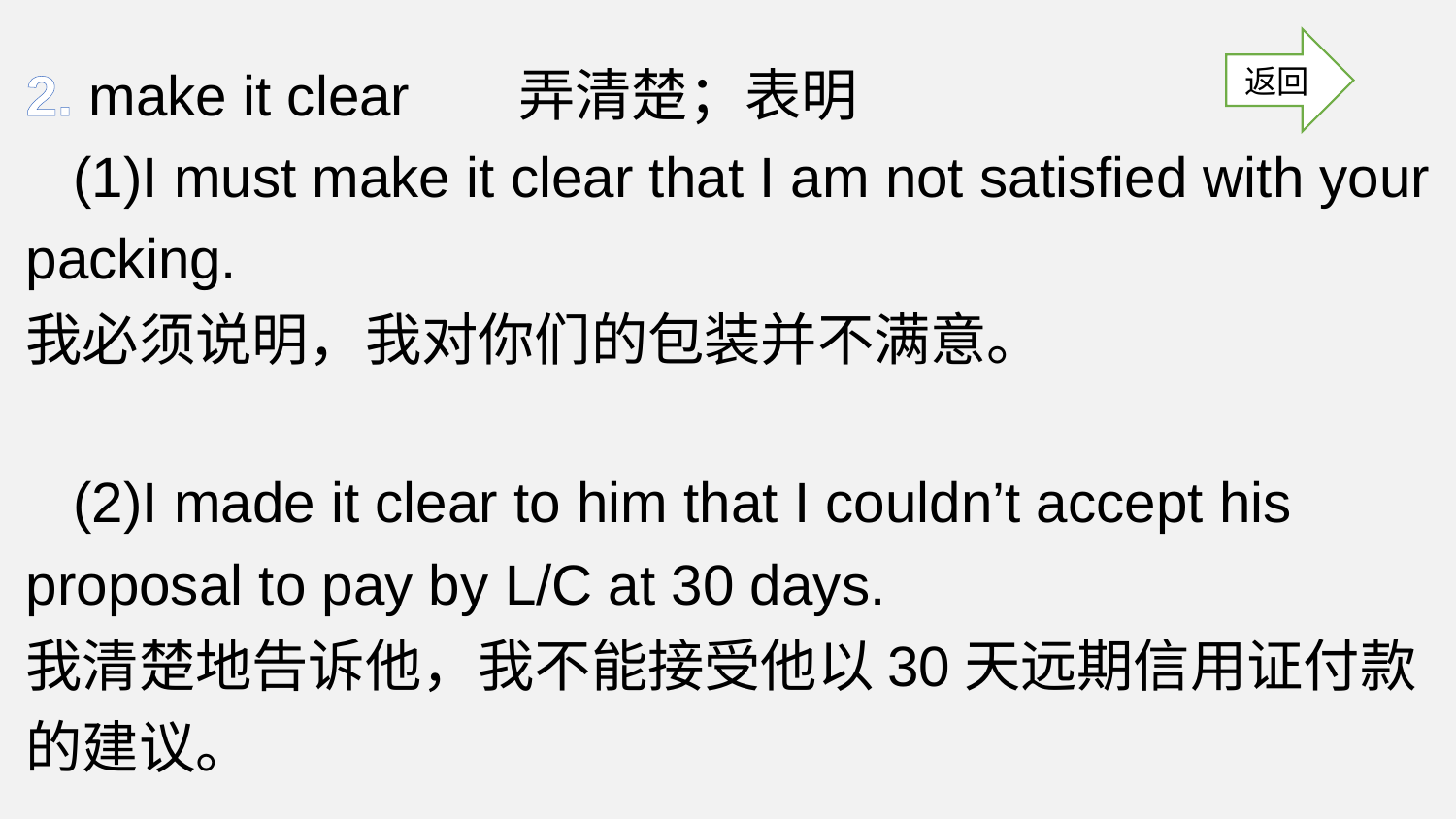

返回
2. make it clear      弄清楚；表明
   (1)I must make it clear that I am not satisfied with your packing.
我必须说明，我对你们的包装并不满意。

   (2)I made it clear to him that I couldn’t accept his proposal to pay by L/C at 30 days.
我清楚地告诉他，我不能接受他以30天远期信用证付款的建议。